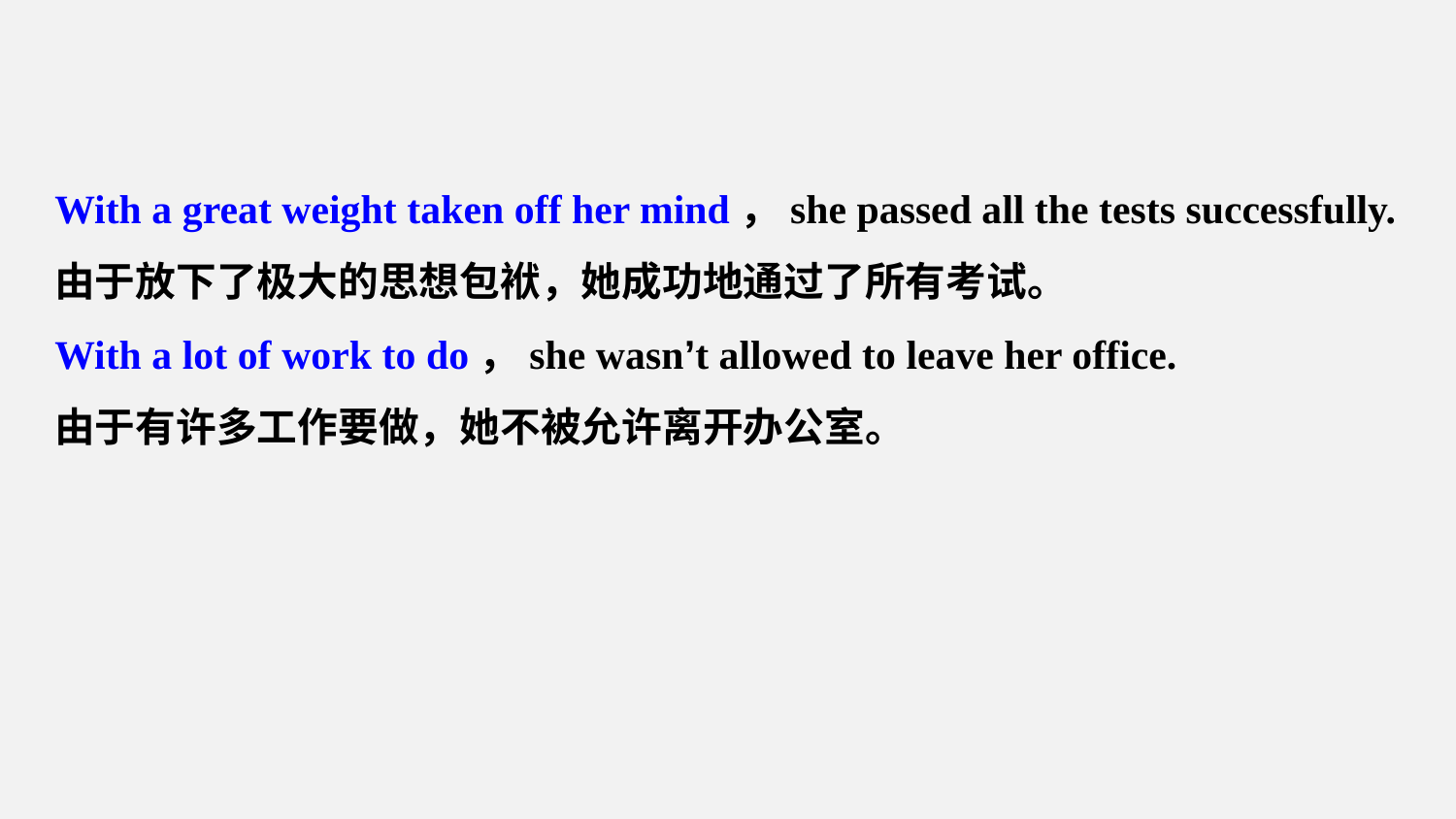

With a great weight taken off her mind，she passed all the tests successfully.
由于放下了极大的思想包袱，她成功地通过了所有考试。
With a lot of work to do，she wasn’t allowed to leave her office.
由于有许多工作要做，她不被允许离开办公室。